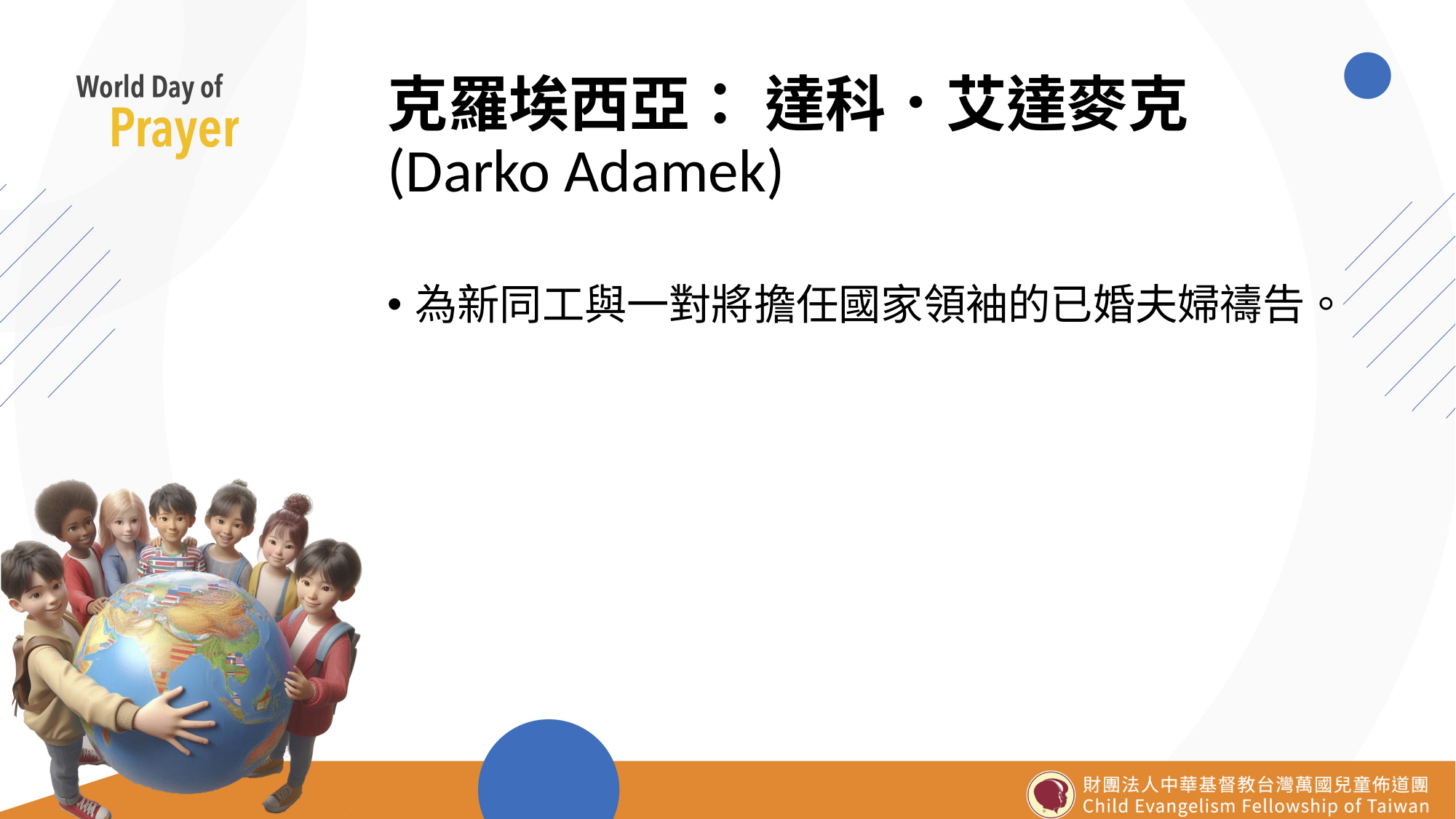

# 克羅埃西亞： 達科．艾達麥克 (Darko Adamek)
為新同工與一對將擔任國家領袖的已婚夫婦禱告。